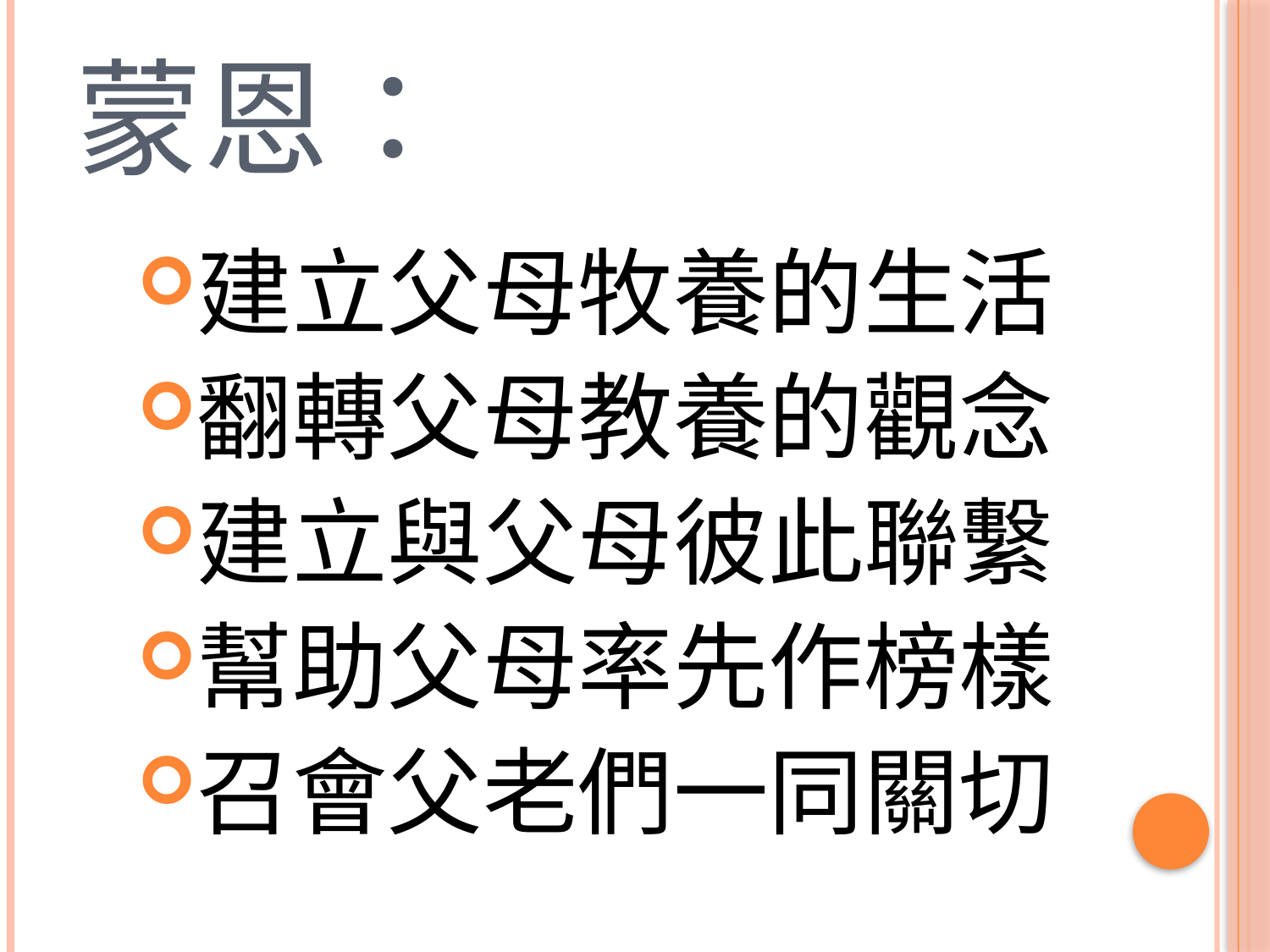

# 蒙恩：
建立父母牧養的生活
翻轉父母教養的觀念
建立與父母彼此聯繫
幫助父母率先作榜樣
召會父老們一同關切